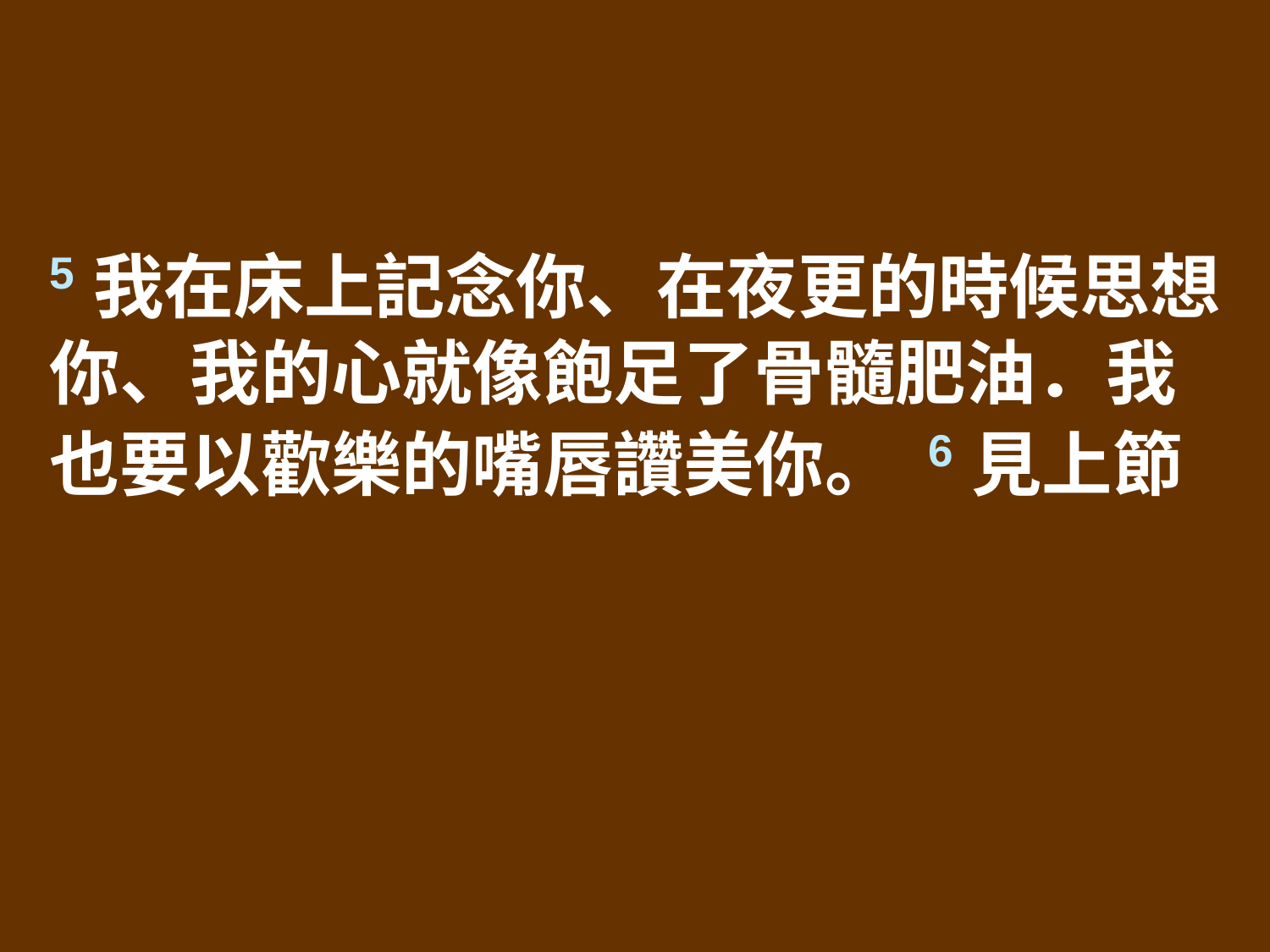

5我在床上記念你、在夜更的時候思想你、我的心就像飽足了骨髓肥油．我也要以歡樂的嘴唇讚美你。 6見上節